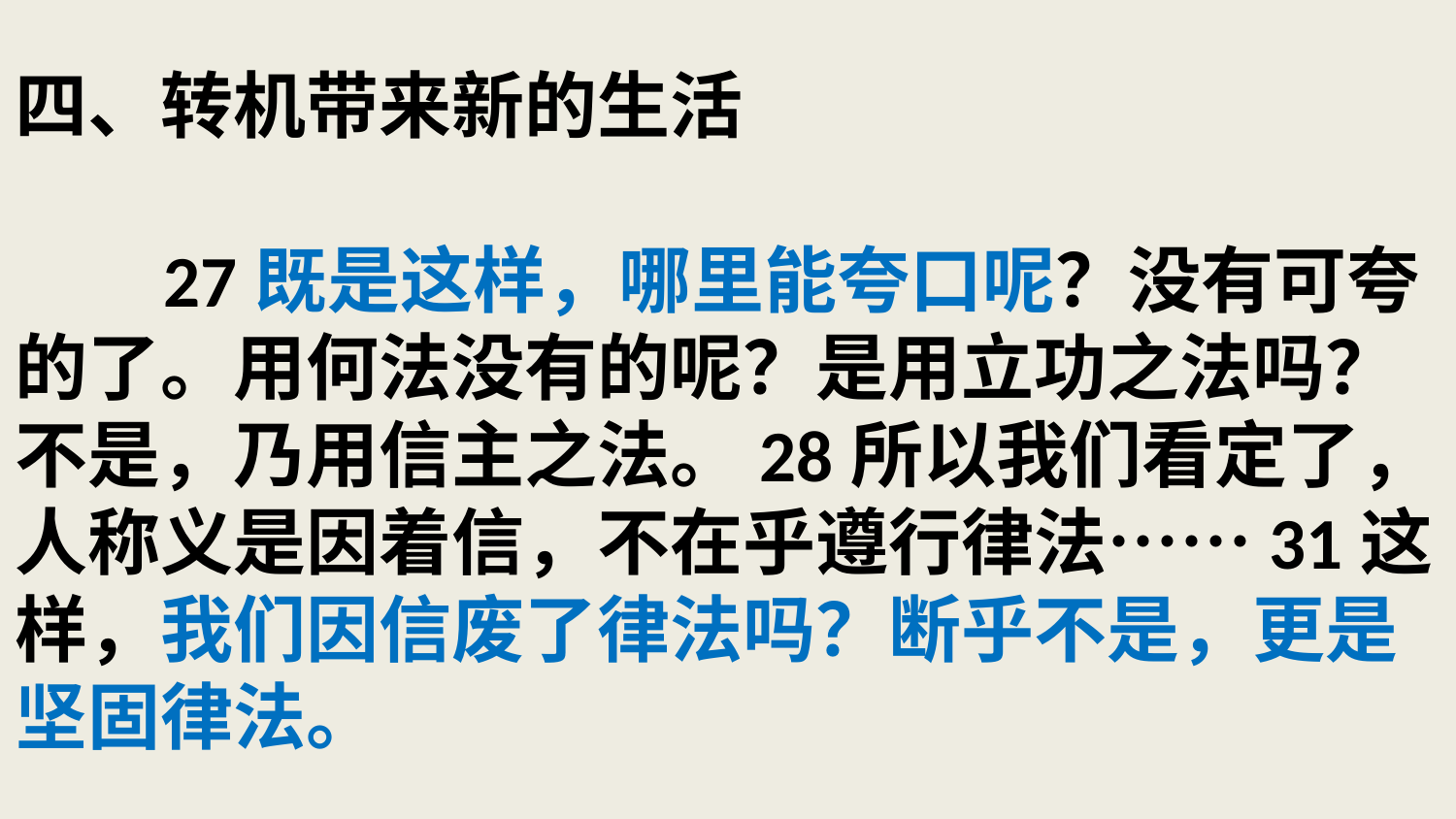

# 四、转机带来新的生活 27既是这样，哪里能夸口呢？没有可夸的了。用何法没有的呢？是用立功之法吗？不是，乃用信主之法。28所以我们看定了，人称义是因着信，不在乎遵行律法……31这样，我们因信废了律法吗？断乎不是，更是坚固律法。